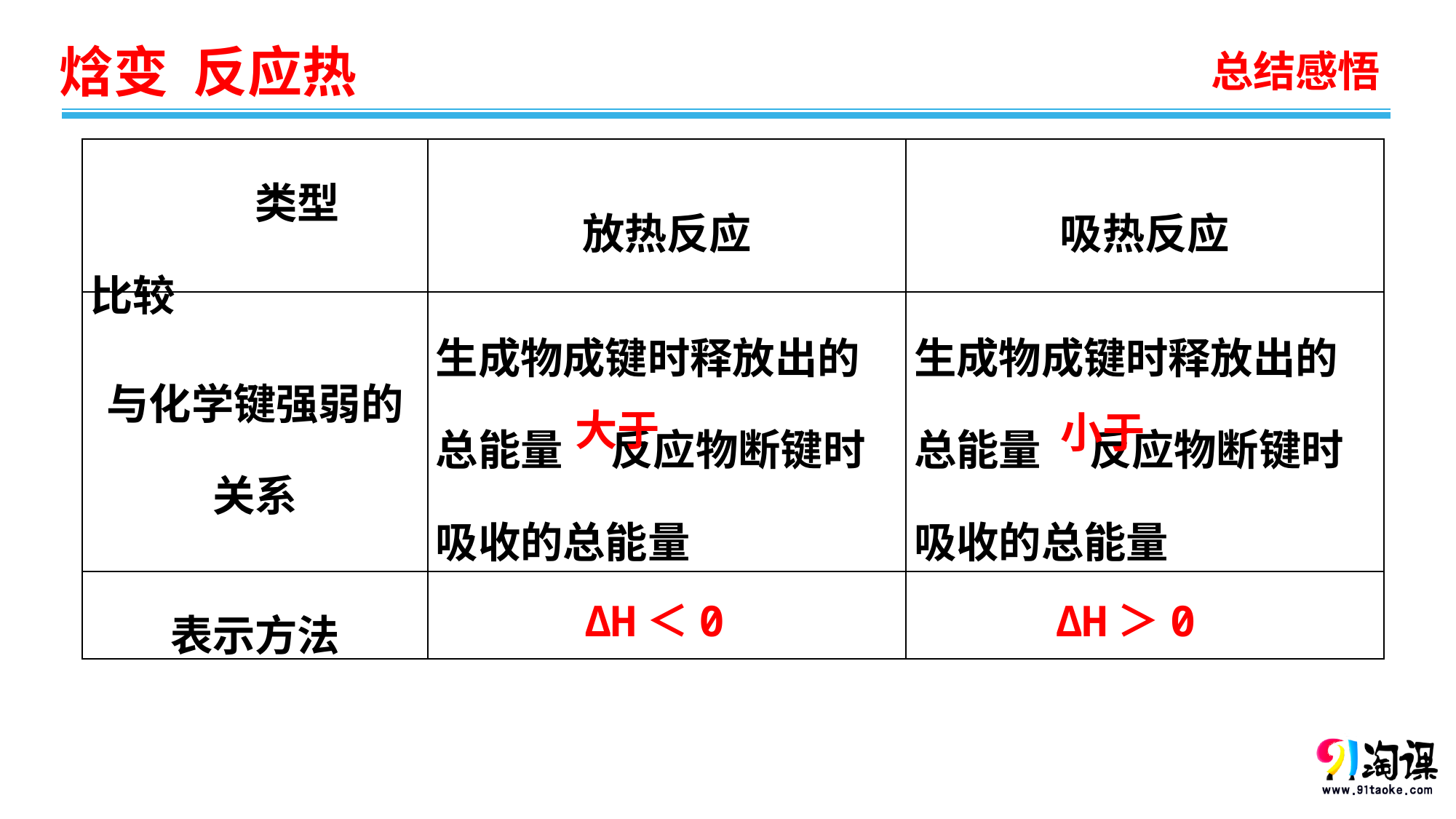

总结感悟
| 类型 比较 | 放热反应 | 吸热反应 |
| --- | --- | --- |
| 与化学键强弱的关系 | 生成物成键时释放出的总能量 反应物断键时吸收的总能量 | 生成物成键时释放出的总能量 反应物断键时吸收的总能量 |
| 表示方法 |  |  |
大于
小于
ΔH＜0
ΔH＞0